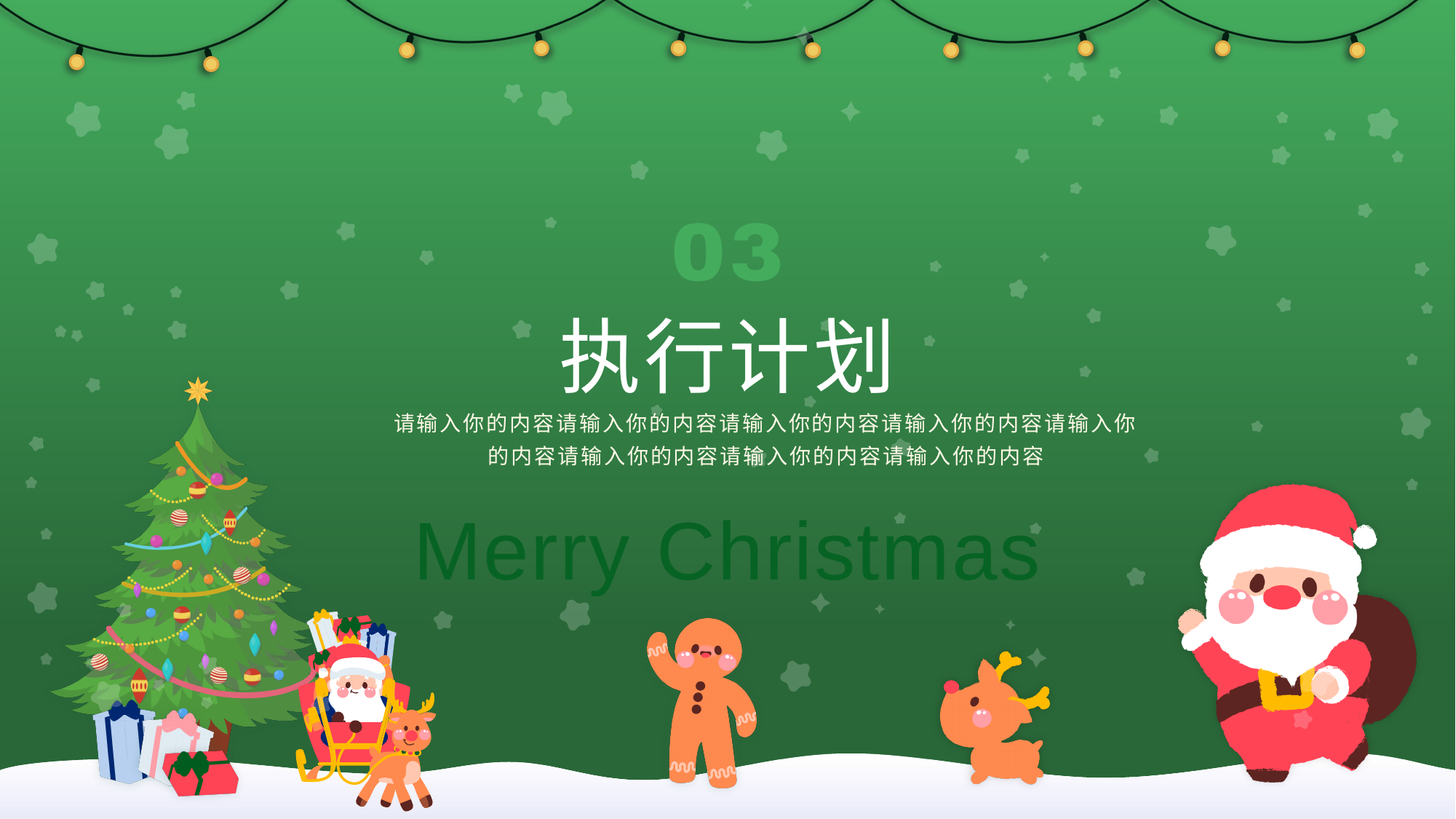

03
执行计划
请输入你的内容请输入你的内容请输入你的内容请输入你的内容请输入你的内容请输入你的内容请输入你的内容请输入你的内容